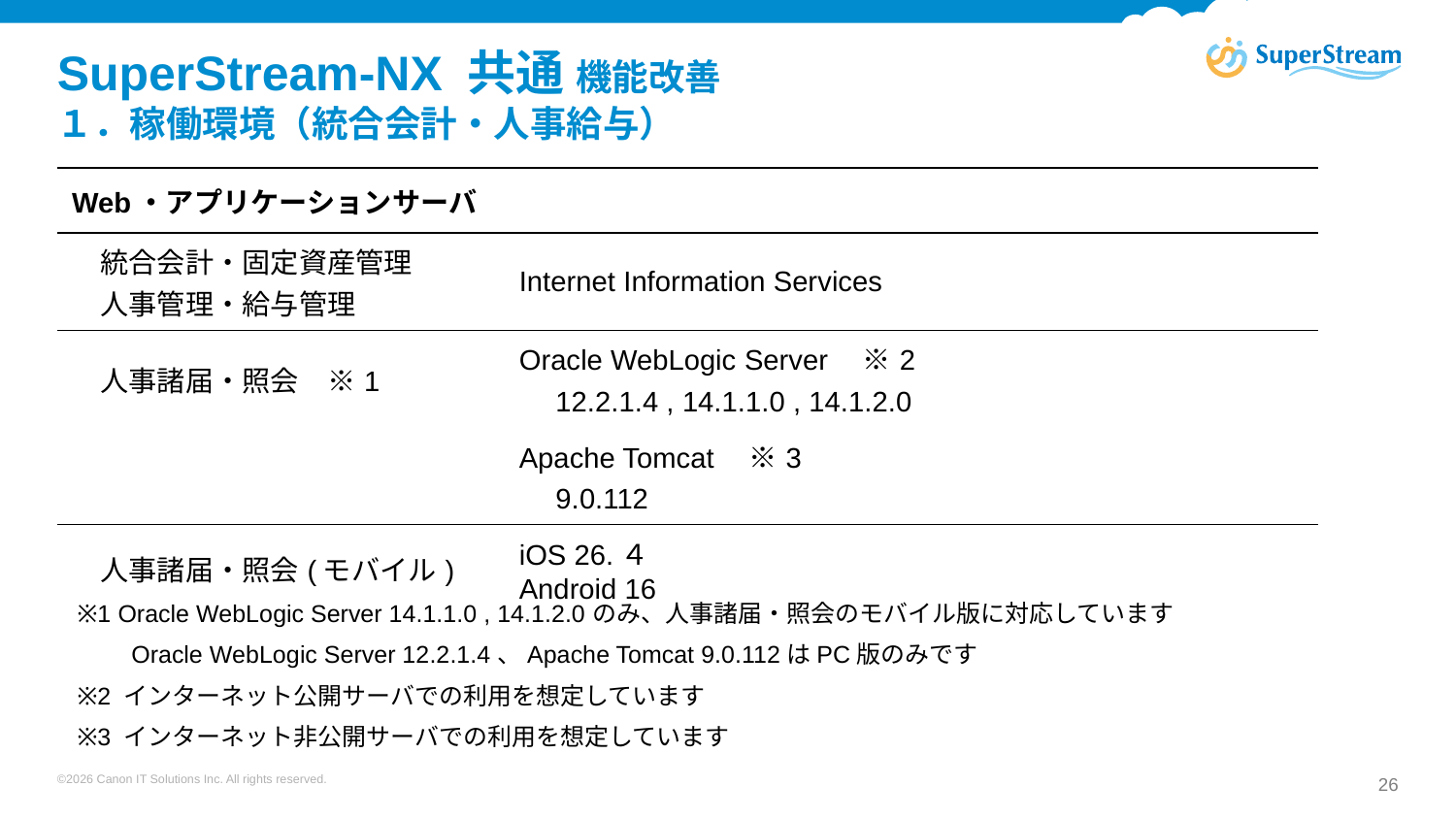

# SuperStream-NX 共通 機能改善　 １．稼働環境（統合会計・人事給与）
| Web・アプリケーションサーバ |  |
| --- | --- |
| 統合会計・固定資産管理 　人事管理・給与管理 | Internet Information Services |
| 人事諸届・照会　※1 | Oracle WebLogic Server　※2 　12.2.1.4 , 14.1.1.0 , 14.1.2.0 |
|  | Apache Tomcat　※3 　9.0.112 |
| 人事諸届・照会(モバイル) | iOS 26.４ Android 16 |
※1 Oracle WebLogic Server 14.1.1.0 , 14.1.2.0のみ、人事諸届・照会のモバイル版に対応しています
　　Oracle WebLogic Server 12.2.1.4、Apache Tomcat 9.0.112はPC版のみです
※2 インターネット公開サーバでの利用を想定しています
※3 インターネット非公開サーバでの利用を想定しています
©2026 Canon IT Solutions Inc. All rights reserved.
26